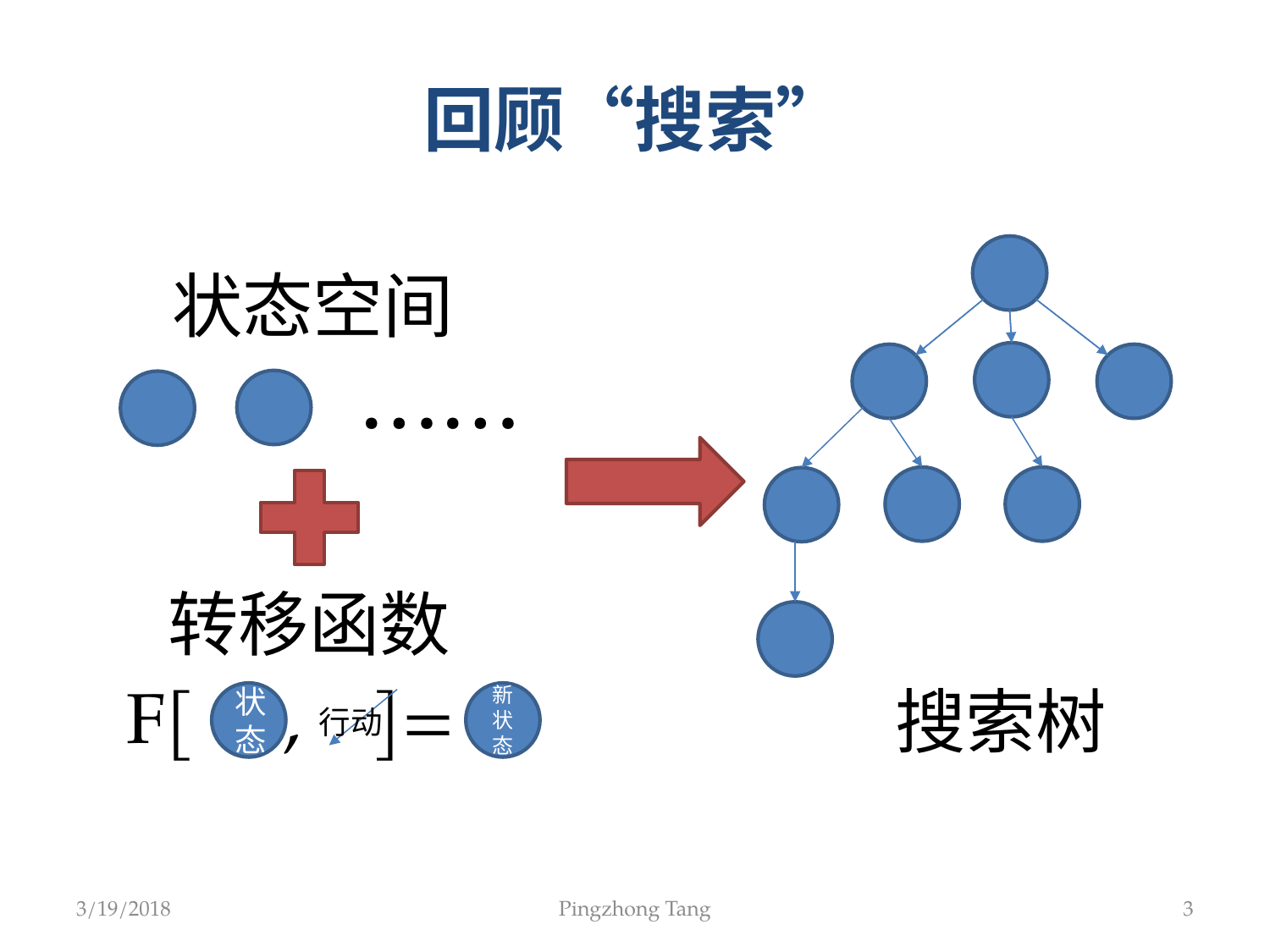

# 回顾“搜索”

搜索树
状态空间
……

转移函数
F[     ,    ]=
状态
新状态
行动
3/19/2018
Pingzhong Tang
3